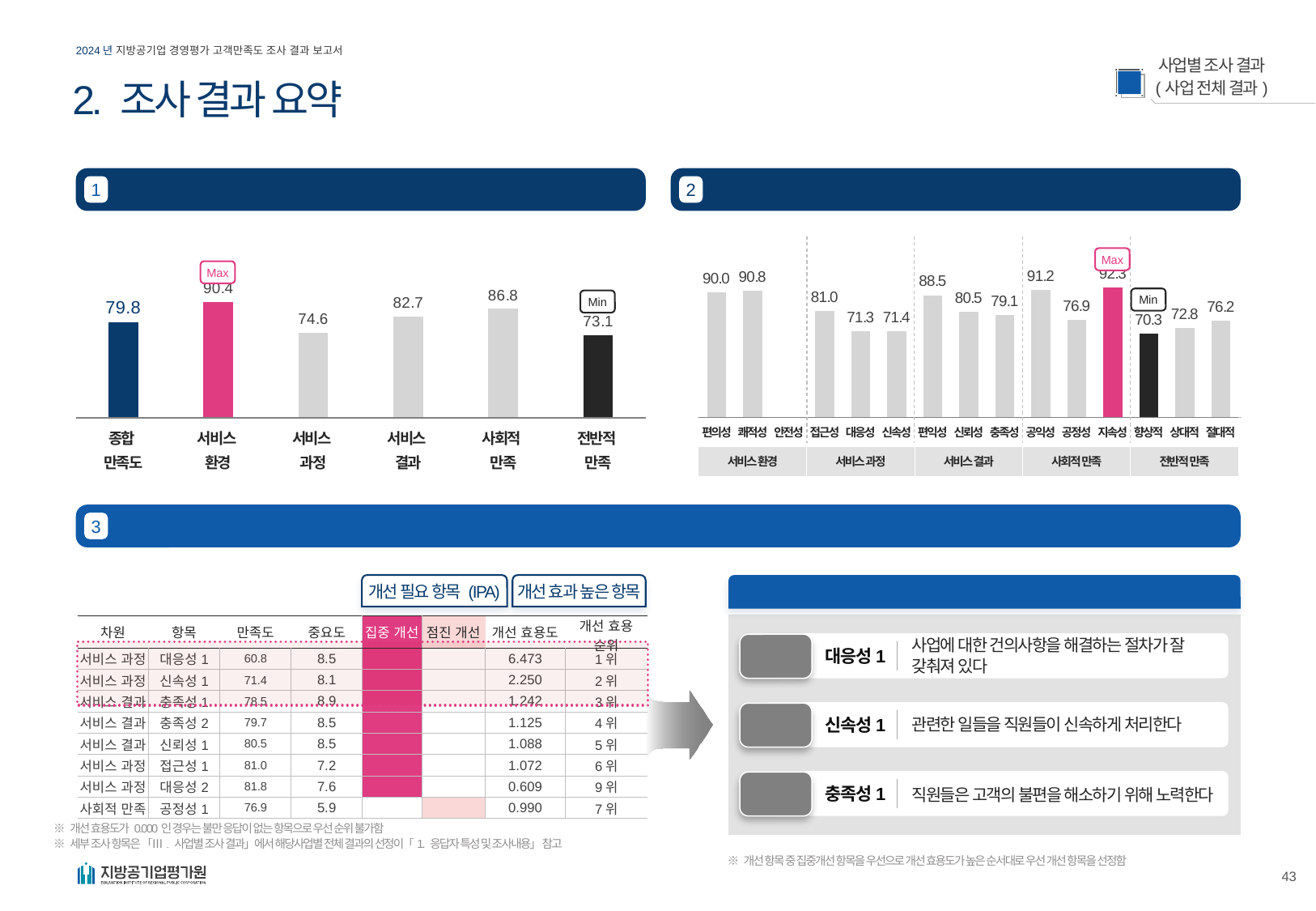

2. 조사 결과 요약
공원관리사업의 종합만족도는 79.8점
강점요소 : 지속성 / 약점 요소 : 향상적
1
2
Max

### Chart

| Category | 계열 1 |
|---|---|
| 항목 1 | 79.8 |
| 항목 2 | 90.4 |
| 항목 3 | 74.6 |
| 항목 4 | 82.7 |
| 항목 5 | 86.8 |
| 항목6 | 73.1 |

### Chart

| Category | 계열 1 |
|---|---|
| 항목 1 | 90.0 |
| 항목 2 | 90.8 |
| 항목 3 | None |
| 항목 4 | 81.0 |
| 항목 5 | 71.3 |
| 항목 6 | 71.4 |
| 항목 7 | 88.5 |
| 항목 8 | 80.5 |
| 항목 9 | 79.1 |
| 항목 10 | 91.2 |
| 항목 11 | 76.9 |
| 항목 12 | 92.3 |
| 항목 13 | 70.3 |
| 항목 14 | 72.8 |
| 항목 15 | 76.2 |
Max
Min
Min
| 편의성 | 쾌적성 | 안전성 | 접근성 | 대응성 | 신속성 | 편익성 | 신뢰성 | 충족성 | 공익성 | 공정성 | 지속성 | 향상적 | 상대적 | 절대적 |
| --- | --- | --- | --- | --- | --- | --- | --- | --- | --- | --- | --- | --- | --- | --- |
| 서비스 환경 |  |  | 서비스 과정 |  |  | 서비스 결과 |  |  | 사회적 만족 |  |  | 전반적 만족 |  |  |
| 종합 만족도 | 서비스 환경 | 서비스 과정 | 서비스 결과 | 사회적 만족 | 전반적 만족 |
| --- | --- | --- | --- | --- | --- |
공원관리사업은 대응성1, 신속성1, 충족성1에 대한 우선 개선 노력 필요
3
개선 필요 항목 (IPA)
개선 효과 높은 항목
개선 항목 중 우선 개선 순위

| 차원 | 항목 | 만족도 | 중요도 | 집중 개선 | 점진 개선 | 개선 효용도 | 개선 효용 순위 |
| --- | --- | --- | --- | --- | --- | --- | --- |
| 서비스 과정 | 대응성1 | 60.8 | 8.5 |  |  | 6.473 | 1위 |
| 서비스 과정 | 신속성1 | 71.4 | 8.1 |  |  | 2.250 | 2위 |
| 서비스 결과 | 충족성1 | 78.5 | 8.9 |  |  | 1.242 | 3위 |
| 서비스 결과 | 충족성2 | 79.7 | 8.5 |  |  | 1.125 | 4위 |
| 서비스 결과 | 신뢰성1 | 80.5 | 8.5 |  |  | 1.088 | 5위 |
| 서비스 과정 | 접근성1 | 81.0 | 7.2 |  |  | 1.072 | 6위 |
| 서비스 과정 | 대응성2 | 81.8 | 7.6 |  |  | 0.609 | 9위 |
| 사회적 만족 | 공정성1 | 76.9 | 5.9 |  |  | 0.990 | 7위 |
사업에 대한 건의사항을 해결하는 절차가 잘 갖춰져 있다
대응성1

1순위

신속성1
관련한 일들을 직원들이 신속하게 처리한다

2순위
충족성1

직원들은 고객의 불편을 해소하기 위해 노력한다
3순위
※ 개선 효용도가 0.000인 경우는 불만 응답이 없는 항목으로 우선 순위 불가함
※ 세부 조사 항목은 「Ⅲ. 사업별 조사 결과」에서 해당사업별 전체 결과의 선정이「1. 응답자 특성 및 조사내용」 참고
※ 개선 항목 중 집중개선 항목을 우선으로 개선 효용도가 높은 순서대로 우선 개선 항목을 선정함